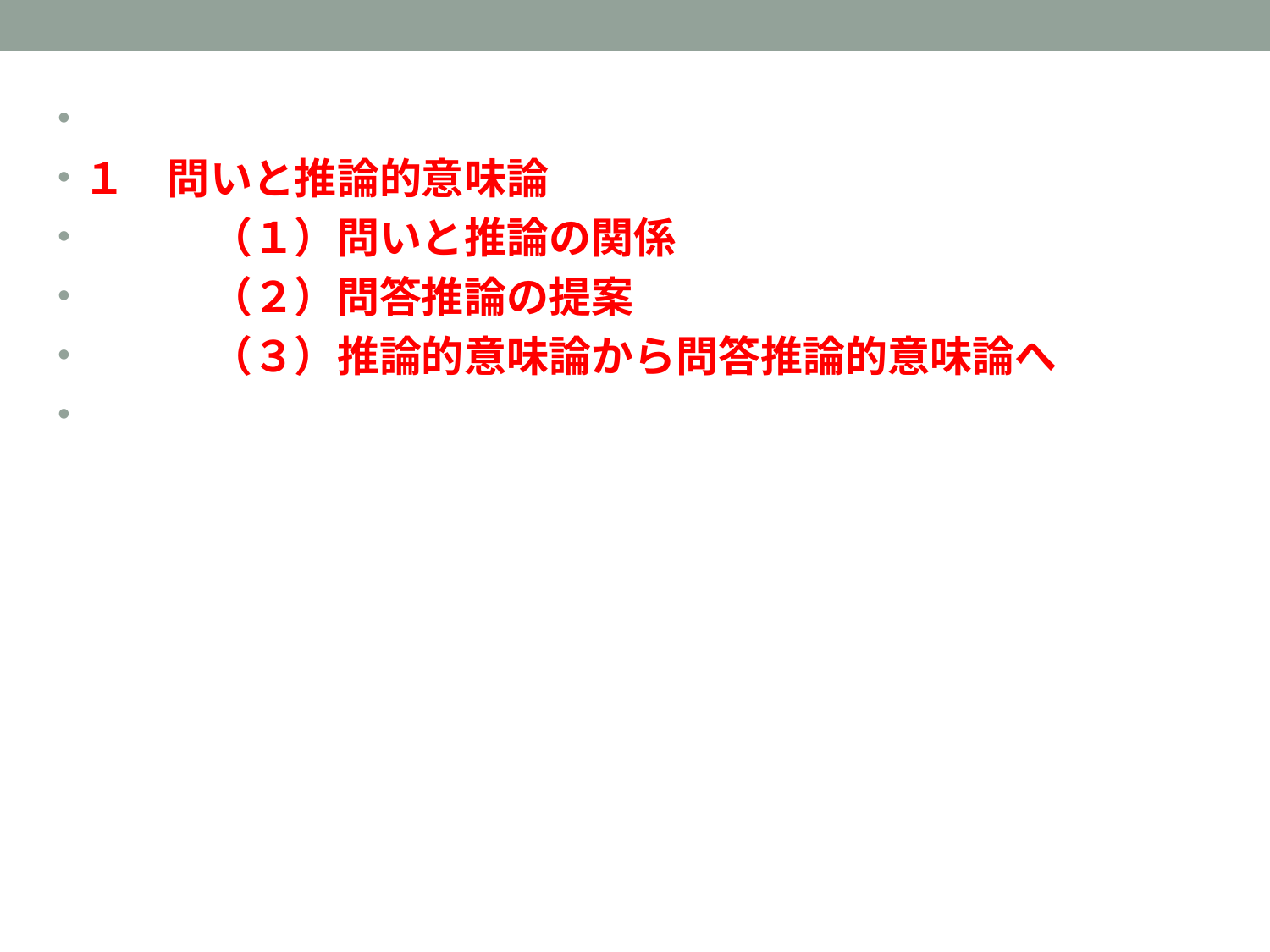

１　問いと推論的意味論
　　　（１）問いと推論の関係
　　　（２）問答推論の提案
　　　（３）推論的意味論から問答推論的意味論へ